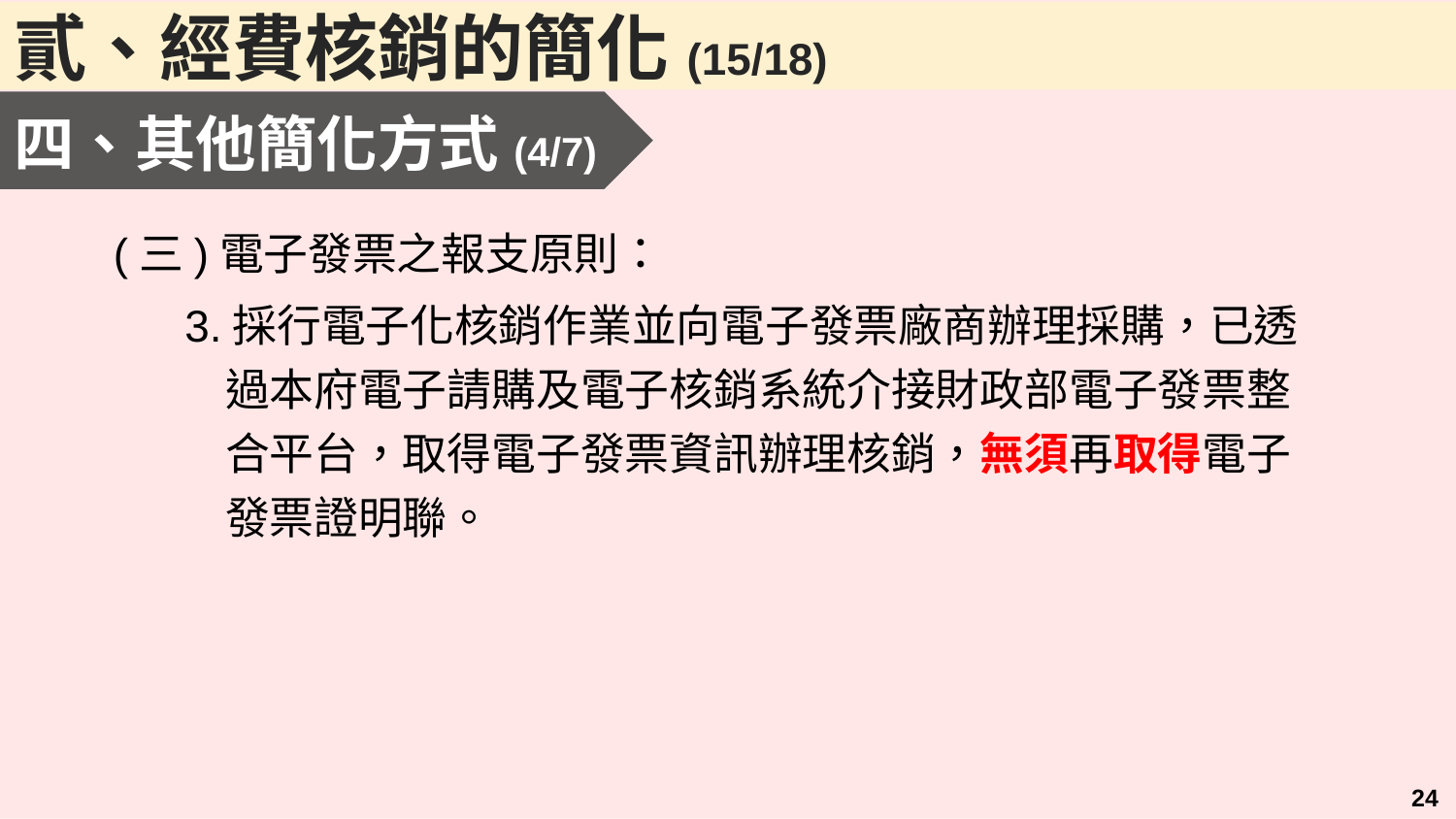

貳、經費核銷的簡化(15/18)

四、其他簡化方式(4/7)
(三)電子發票之報支原則：
3.採行電子化核銷作業並向電子發票廠商辦理採購，已透
   過本府電子請購及電子核銷系統介接財政部電子發票整
   合平台，取得電子發票資訊辦理核銷，無須再取得電子
   發票證明聯。

24